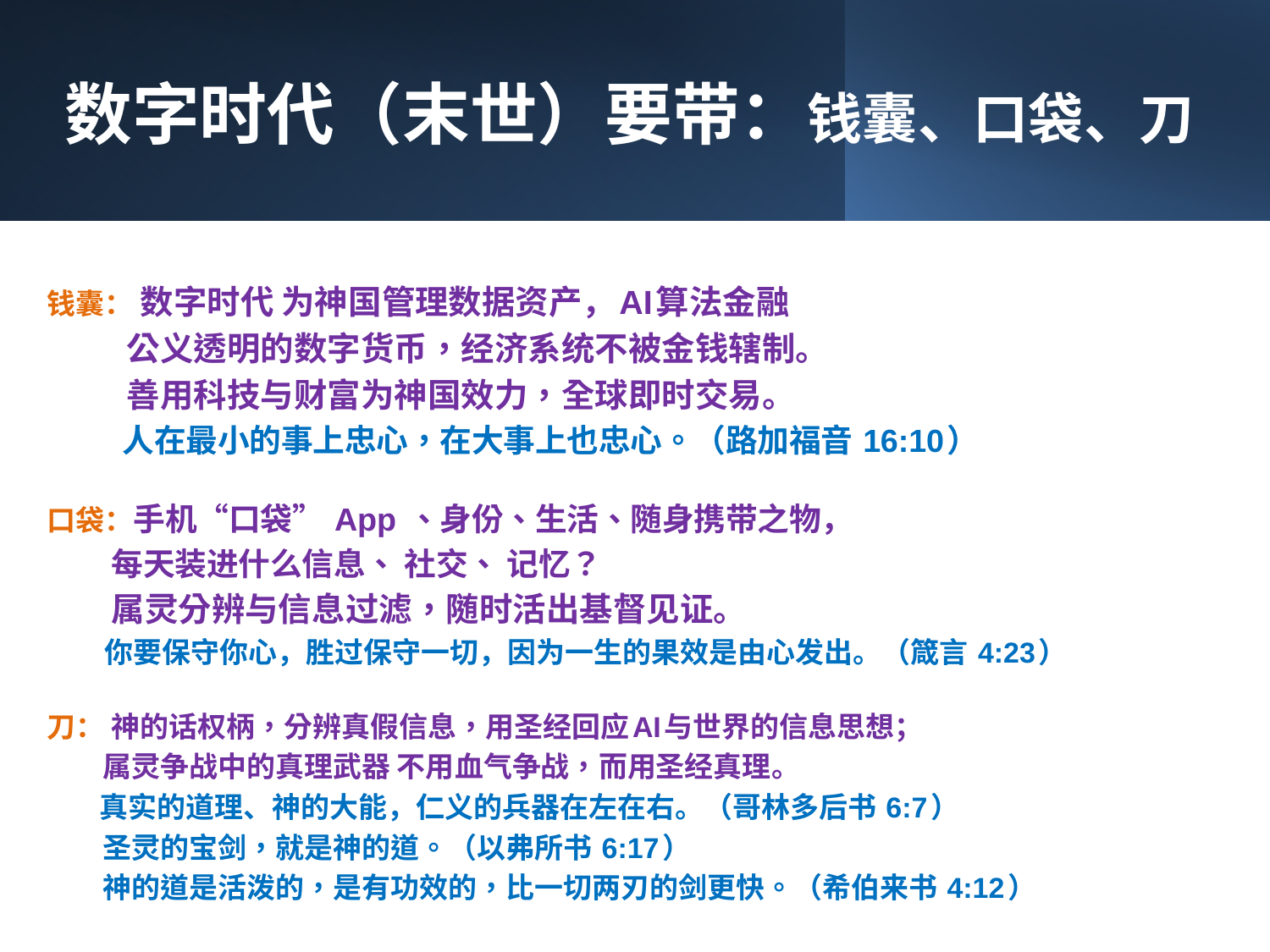

# 数字时代（末世）要带：钱囊、口袋、刀
钱囊： 数字时代 为神国管理数据资产，AI算法金融
          公义透明的数字货币，经济系统不被金钱辖制。
          善用科技与财富为神国效力，全球即时交易。
           人在最小的事上忠心，在大事上也忠心。（路加福音 16:10）

口袋：手机“口袋” App 、身份、生活、随身携带之物，
          每天装进什么信息、 社交、 记忆？
          属灵分辨与信息过滤，随时活出基督见证。
          你要保守你心，胜过保守一切，因为一生的果效是由心发出。（箴言 4:23）

刀： 神的话权柄，分辨真假信息，用圣经回应AI与世界的信息思想；
        属灵争战中的真理武器 不用血气争战，而用圣经真理。
         真实的道理、神的大能，仁义的兵器在左在右。（哥林多后书 6:7）
        圣灵的宝剑，就是神的道。（以弗所书 6:17）
        神的道是活泼的，是有功效的，比一切两刃的剑更快。（希伯来书 4:12）